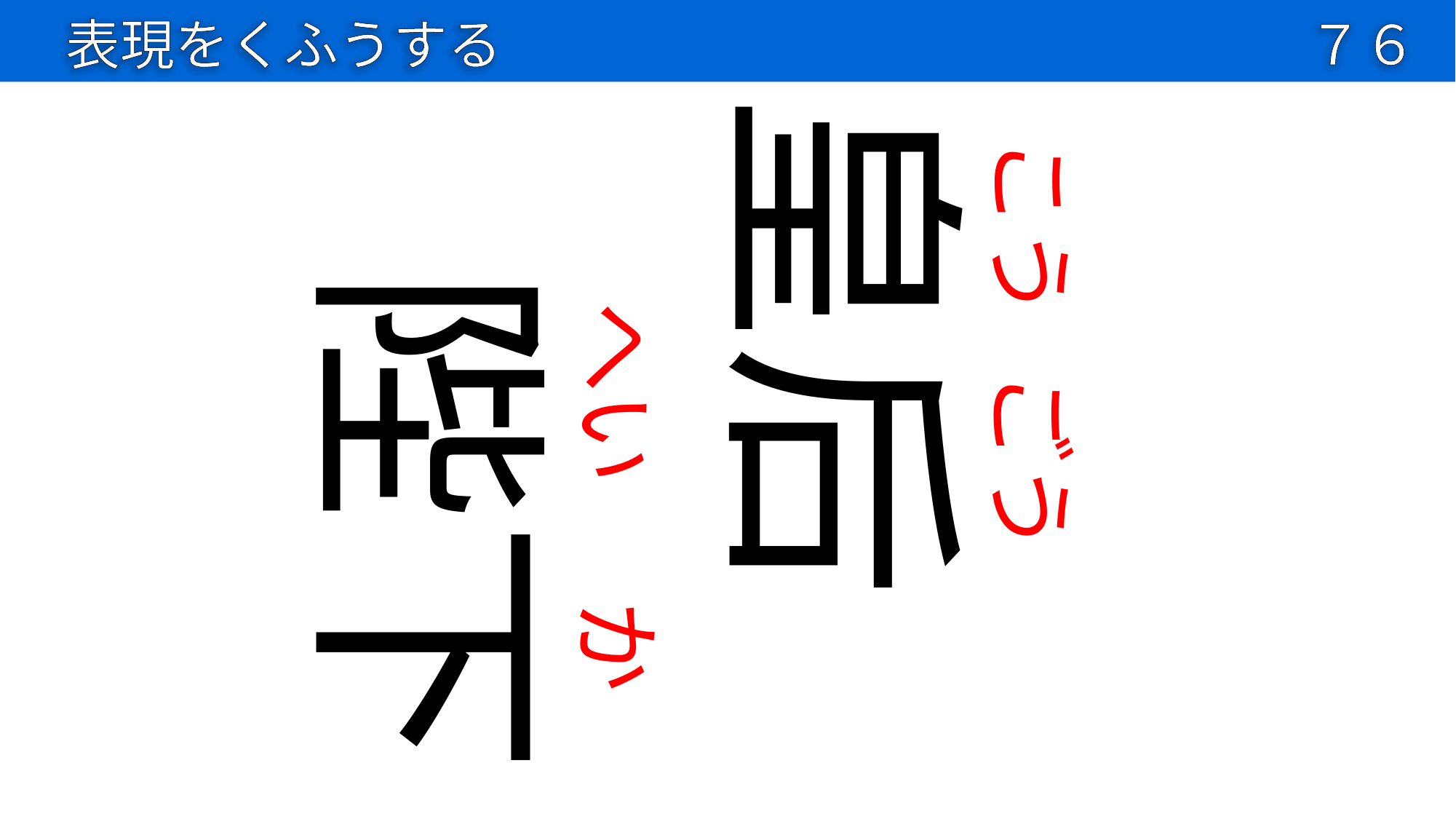

表現をくふうする
７６
皇后
こう
陛下
へい
ごう
か